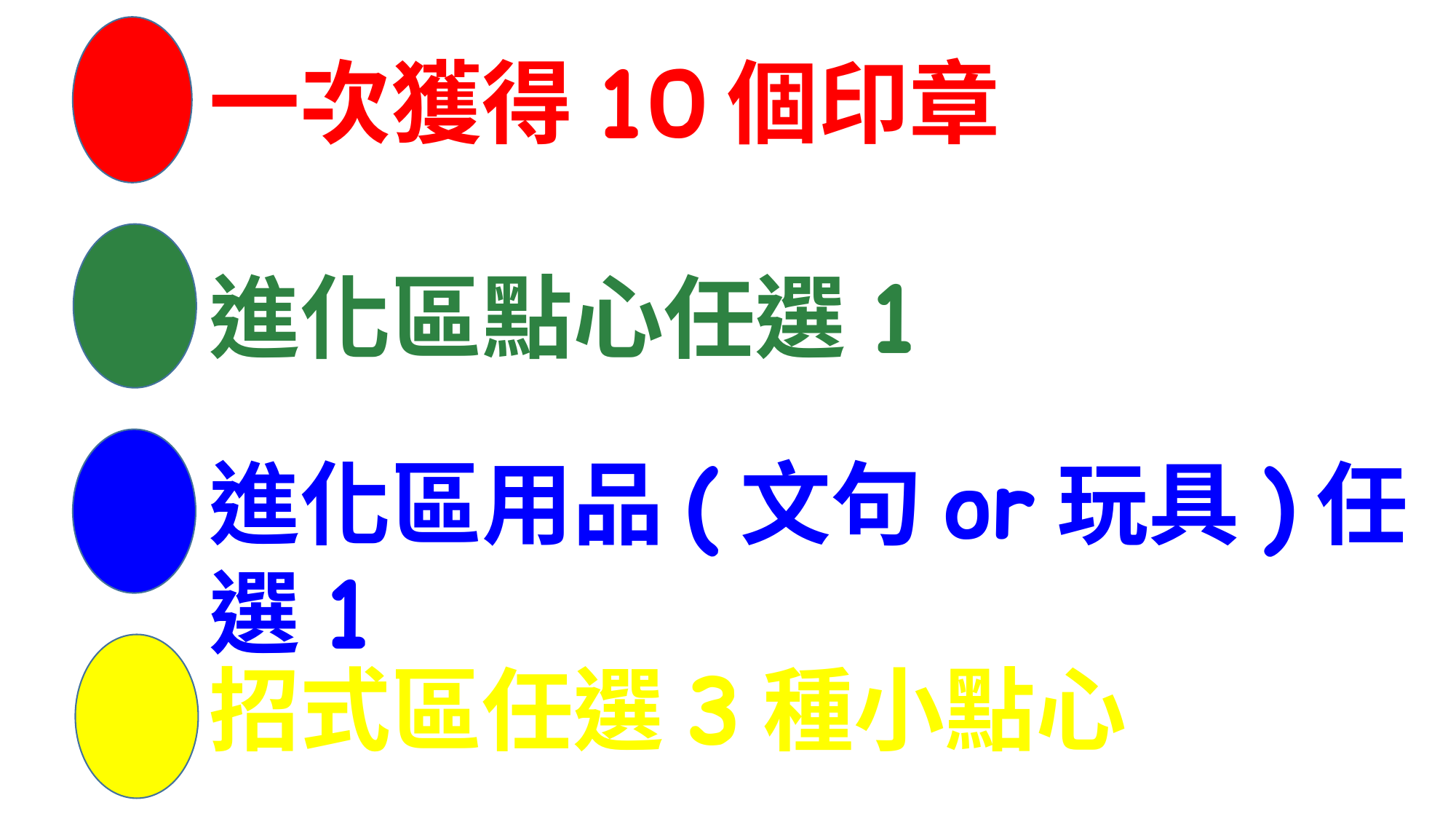

一次獲得10個印章

進化區點心任選1

進化區用品(文句or玩具)任選1

招式區任選3種小點心